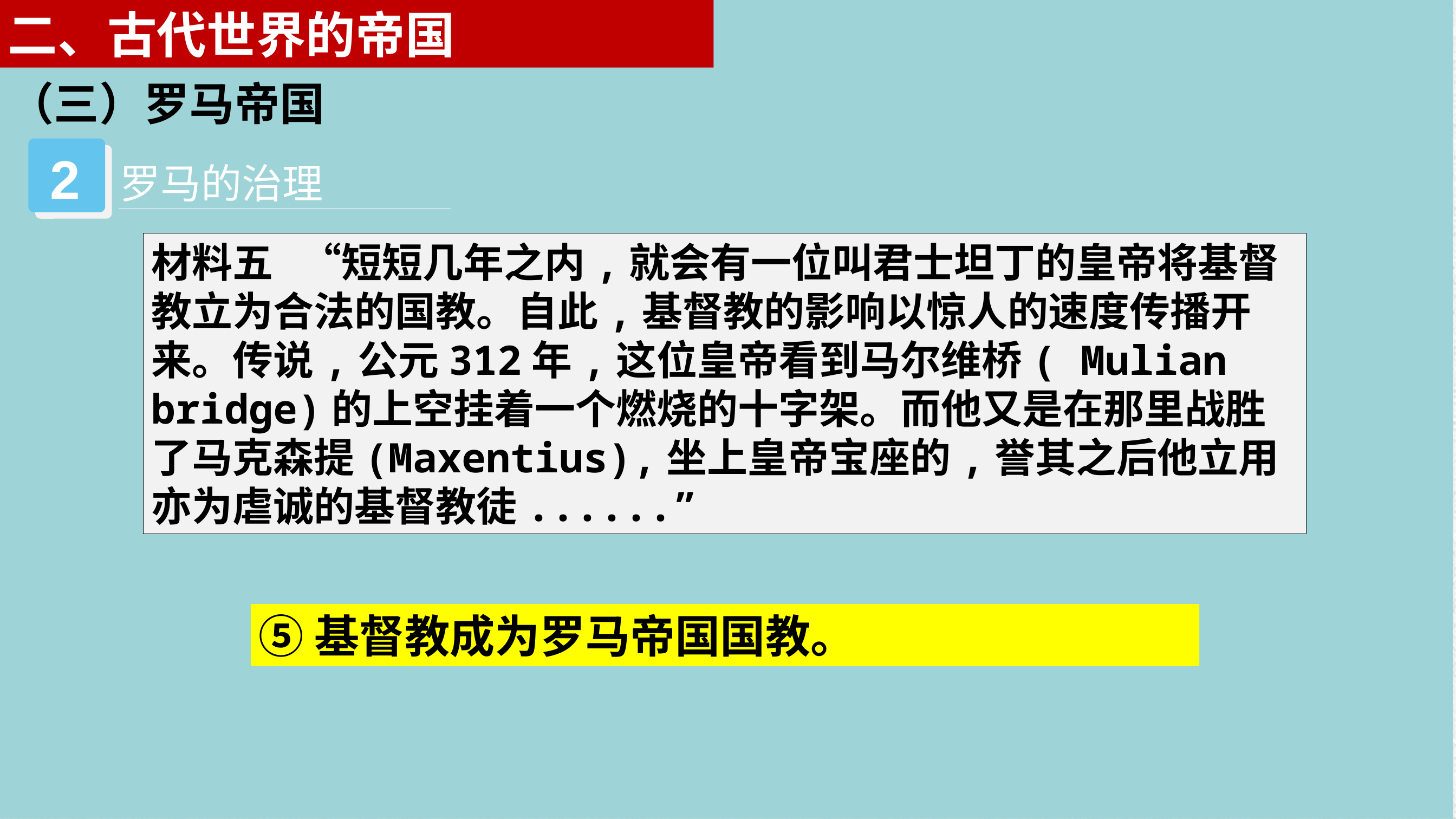

二、古代世界的帝国
（三）罗马帝国

2

罗马的治理
材料五   “短短几年之内,就会有一位叫君士坦丁的皇帝将基督教立为合法的国教。自此,基督教的影响以惊人的速度传播开来。传说,公元312年,这位皇帝看到马尔维桥( Mulian bridge)的上空挂着一个燃烧的十字架。而他又是在那里战胜了马克森提(Maxentius),坐上皇帝宝座的,誉其之后他立用亦为虐诚的基督教徒......”
⑤基督教成为罗马帝国国教。